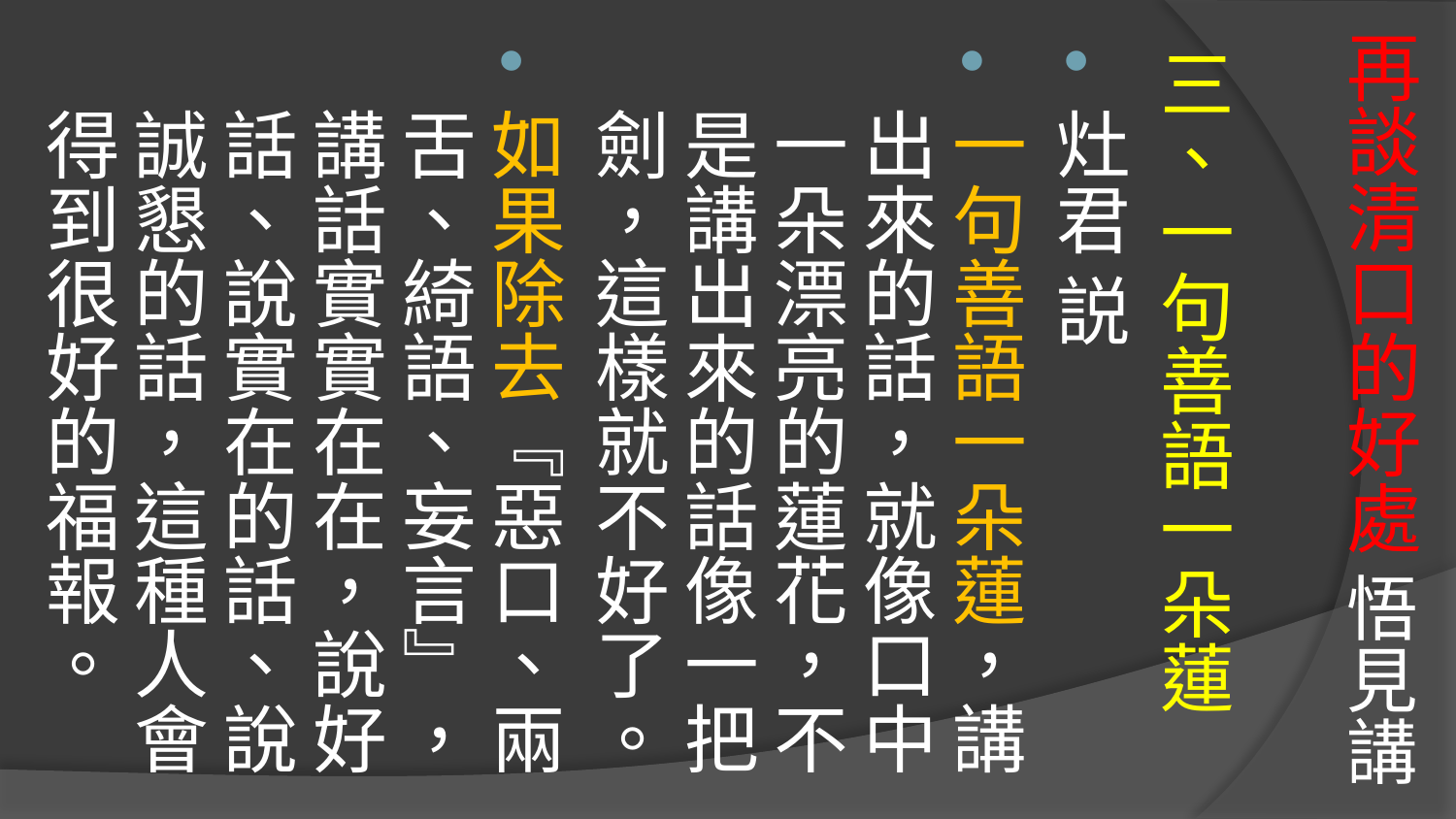

# 再談清口的好處 悟見講
三、一句善語一朵蓮
灶君 説
一句善語一朵蓮，講出來的話，就像口中一朵漂亮的蓮花，不是講出來的話像一把劍，這樣就不好了。
如果除去『惡口、兩舌、綺語、妄言』，講話實實在在，說好話、說實在的話、說誠懇的話，這種人會得到很好的福報。